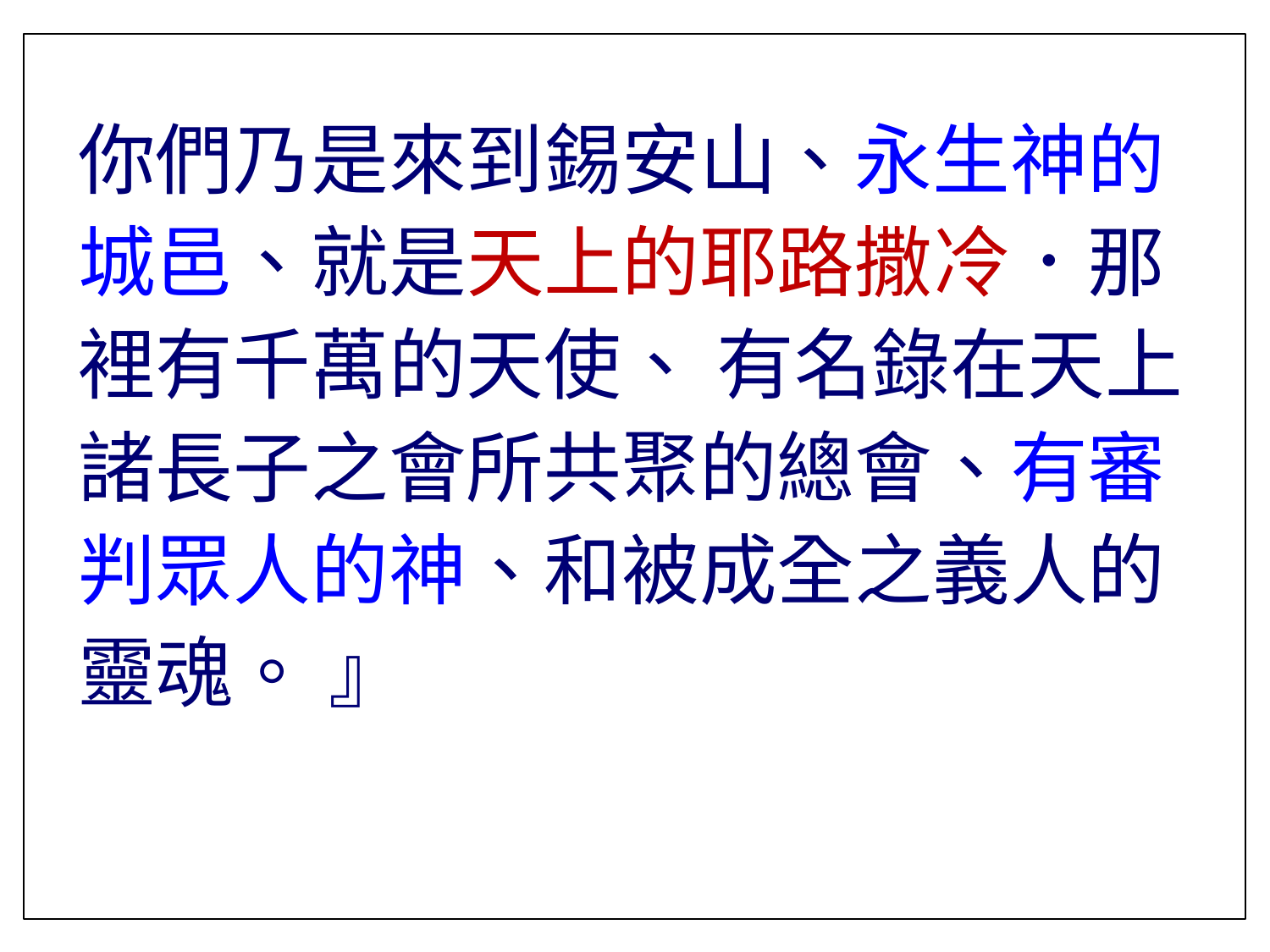

你們乃是來到錫安山、永生神的城邑、就是天上的耶路撒冷．那裡有千萬的天使、 有名錄在天上諸長子之會所共聚的總會、有審判眾人的神、和被成全之義人的靈魂。 』